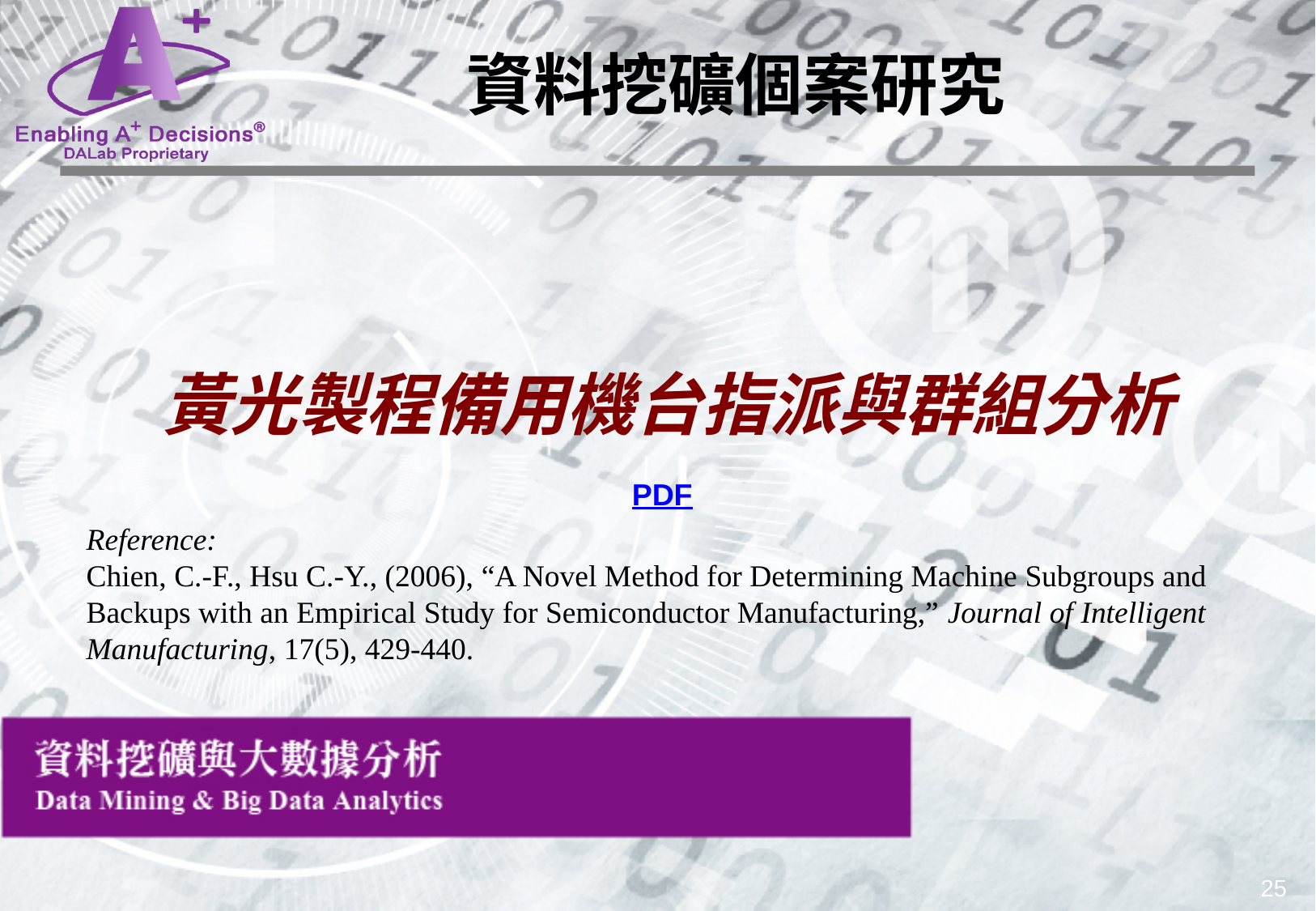

資料挖礦個案研究
 黃光製程備用機台指派與群組分析
PDF
Reference:
Chien, C.-F., Hsu C.-Y., (2006), “A Novel Method for Determining Machine Subgroups and Backups with an Empirical Study for Semiconductor Manufacturing,” Journal of Intelligent Manufacturing, 17(5), 429-440.
25